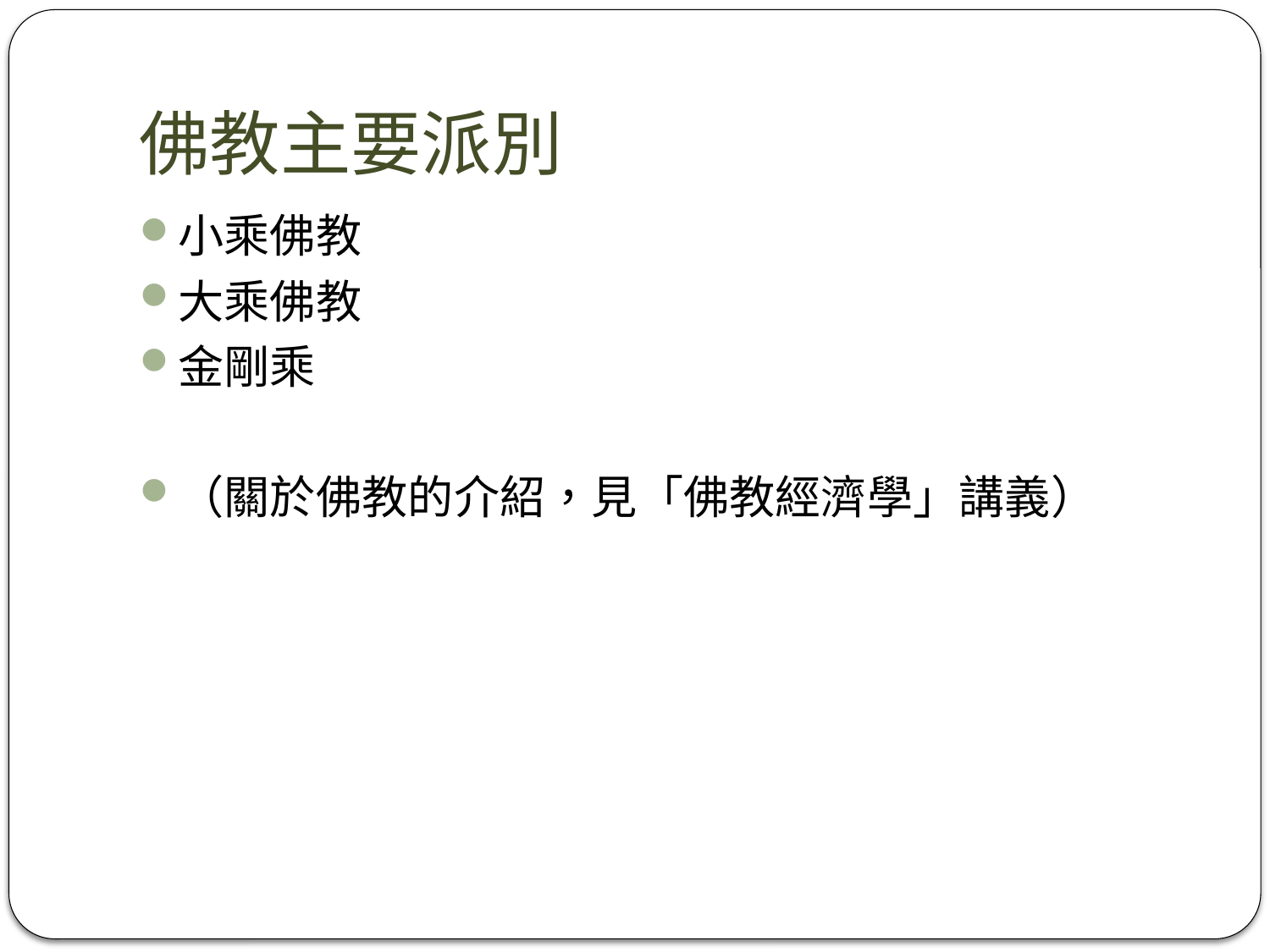

# 佛教主要派別
小乘佛教
大乘佛教
金剛乘

（關於佛教的介紹，見「佛教經濟學」講義）